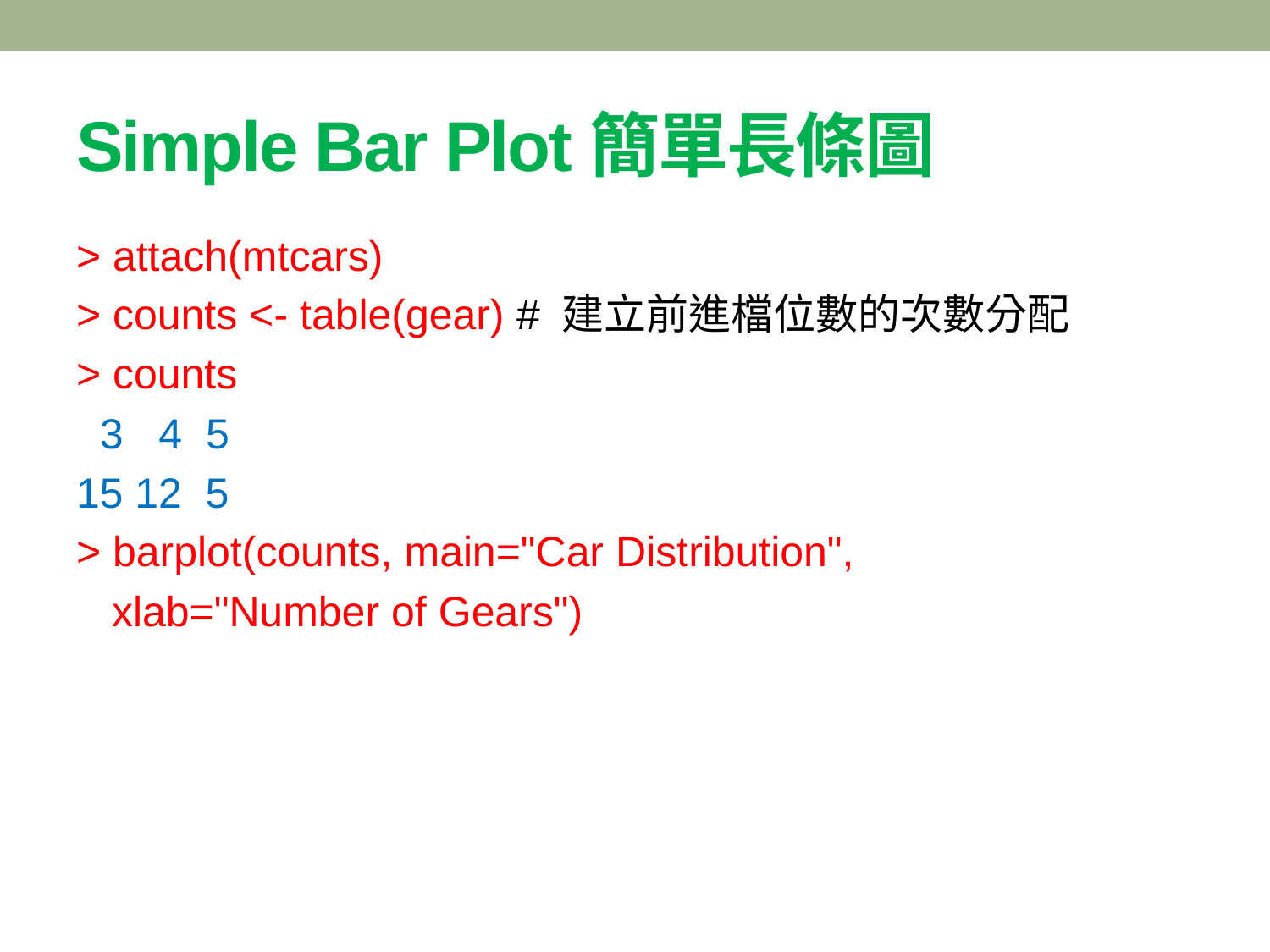

# Simple Bar Plot簡單長條圖
> attach(mtcars)
> counts <- table(gear) # 建立前進檔位數的次數分配
> counts
  3   4  5
15 12  5
> barplot(counts, main="Car Distribution",
   xlab="Number of Gears")